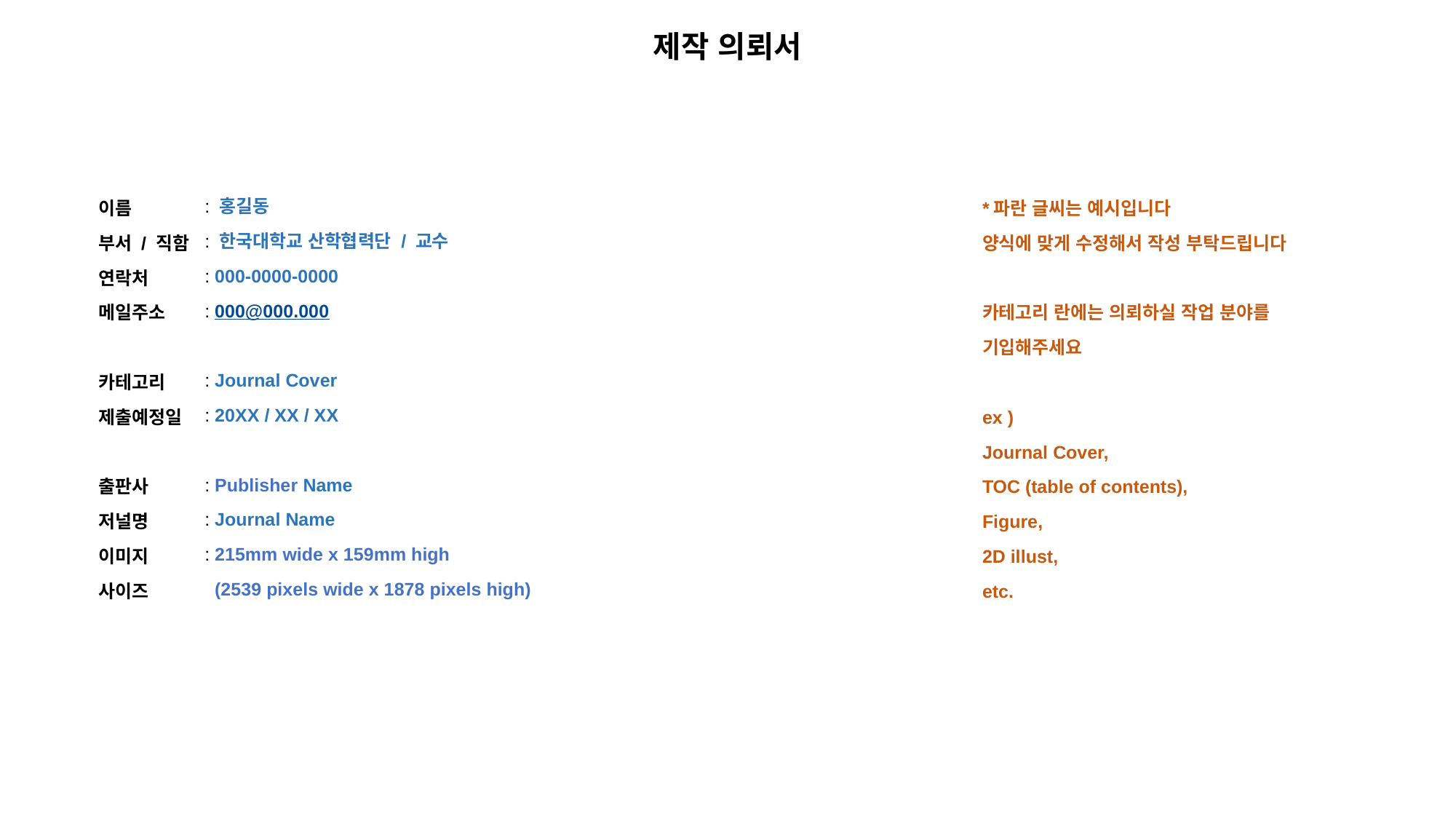

# 제작 의뢰서
: 홍길동
: 한국대학교 산학협력단 / 교수
: 000-0000-0000
: 000@000.000

: Journal Cover
: 20XX / XX / XX

: Publisher Name
: Journal Name
: 215mm wide x 159mm high
  (2539 pixels wide x 1878 pixels high)

이름
부서 / 직함
연락처
메일주소

카테고리
제출예정일

출판사
저널명
이미지
사이즈
*파란 글씨는 예시입니다
양식에 맞게 수정해서 작성 부탁드립니다

카테고리 란에는 의뢰하실 작업 분야를
기입해주세요

ex )
Journal Cover,
TOC (table of contents),
Figure,
2D illust,
etc.